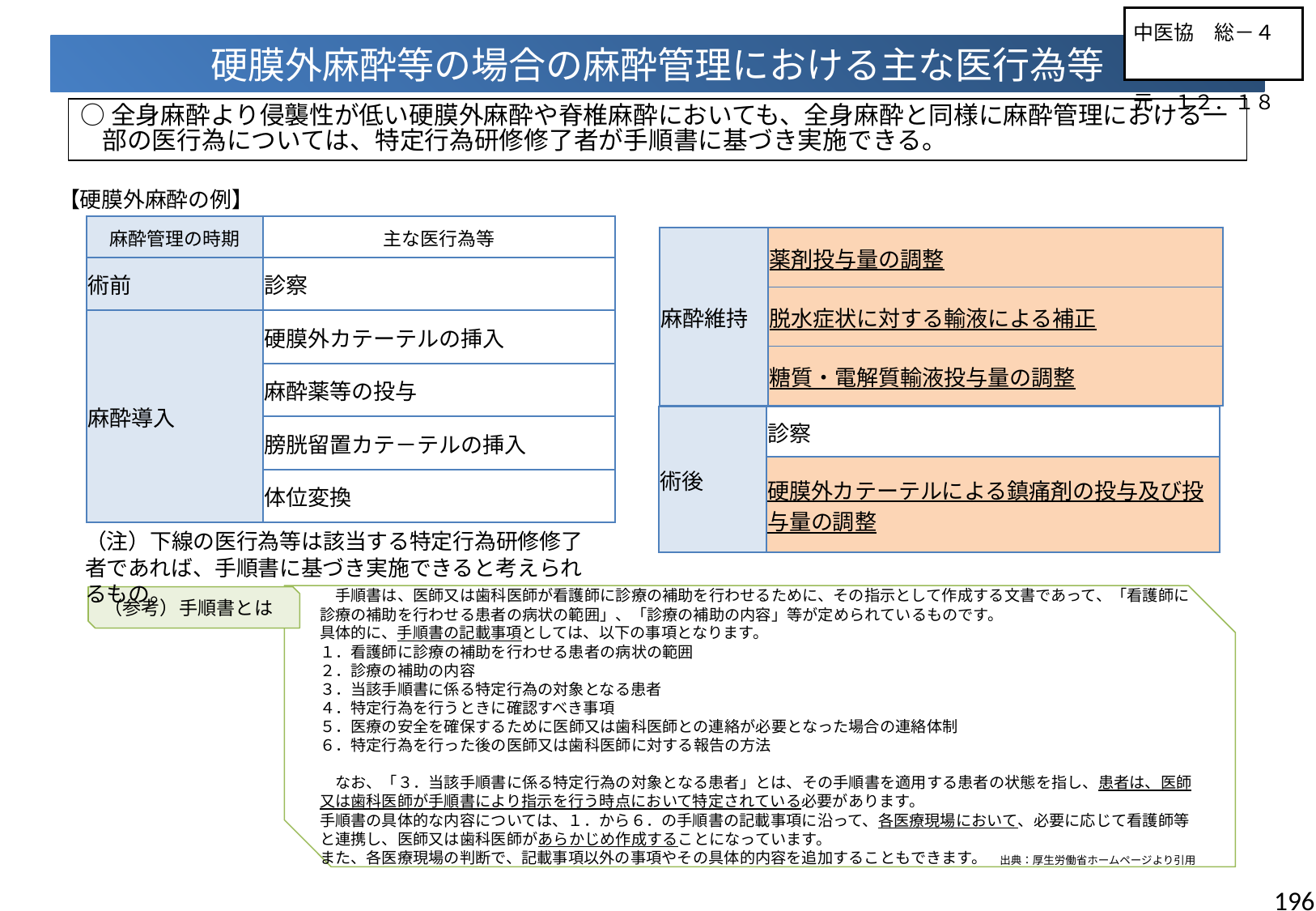

中医協　総－４
元．１２．１８

硬膜外麻酔等の場合の麻酔管理における主な医行為等
○全身麻酔より侵襲性が低い硬膜外麻酔や脊椎麻酔においても、全身麻酔と同様に麻酔管理における一部の医行為については、特定行為研修修了者が手順書に基づき実施できる。
【硬膜外麻酔の例】
| 麻酔管理の時期 | 主な医行為等 |
| --- | --- |
| 術前 | 診察 |
| 麻酔導入 | 硬膜外カテーテルの挿入 |
|  | 麻酔薬等の投与 |
|  | 膀胱留置カテ－テルの挿入 |
|  | 体位変換 |
| 麻酔維持 | 薬剤投与量の調整 |
| --- | --- |
|  | 脱水症状に対する輸液による補正 |
|  | 糖質・電解質輸液投与量の調整 |
| 術後 | 診察 |
| --- | --- |
|  | 硬膜外カテーテルによる鎮痛剤の投与及び投与量の調整 |
（注）下線の医行為等は該当する特定行為研修修了者であれば、手順書に基づき実施できると考えられるもの。
　手順書は、医師又は歯科医師が看護師に診療の補助を行わせるために、その指示として作成する文書であって、「看護師に診療の補助を行わせる患者の病状の範囲」、「診療の補助の内容」等が定められているものです。
具体的に、手順書の記載事項としては、以下の事項となります。
１．看護師に診療の補助を行わせる患者の病状の範囲
２．診療の補助の内容
３．当該手順書に係る特定行為の対象となる患者
４．特定行為を行うときに確認すべき事項
５．医療の安全を確保するために医師又は歯科医師との連絡が必要となった場合の連絡体制
６．特定行為を行った後の医師又は歯科医師に対する報告の方法

　なお、「３．当該手順書に係る特定行為の対象となる患者」とは、その手順書を適用する患者の状態を指し、患者は、医師又は歯科医師が手順書により指示を行う時点において特定されている必要があります。
手順書の具体的な内容については、１．から６．の手順書の記載事項に沿って、各医療現場において、必要に応じて看護師等と連携し、医師又は歯科医師があらかじめ作成することになっています。
また、各医療現場の判断で、記載事項以外の事項やその具体的内容を追加することもできます。
（参考）手順書とは
出典：厚生労働省ホームページより引用
196